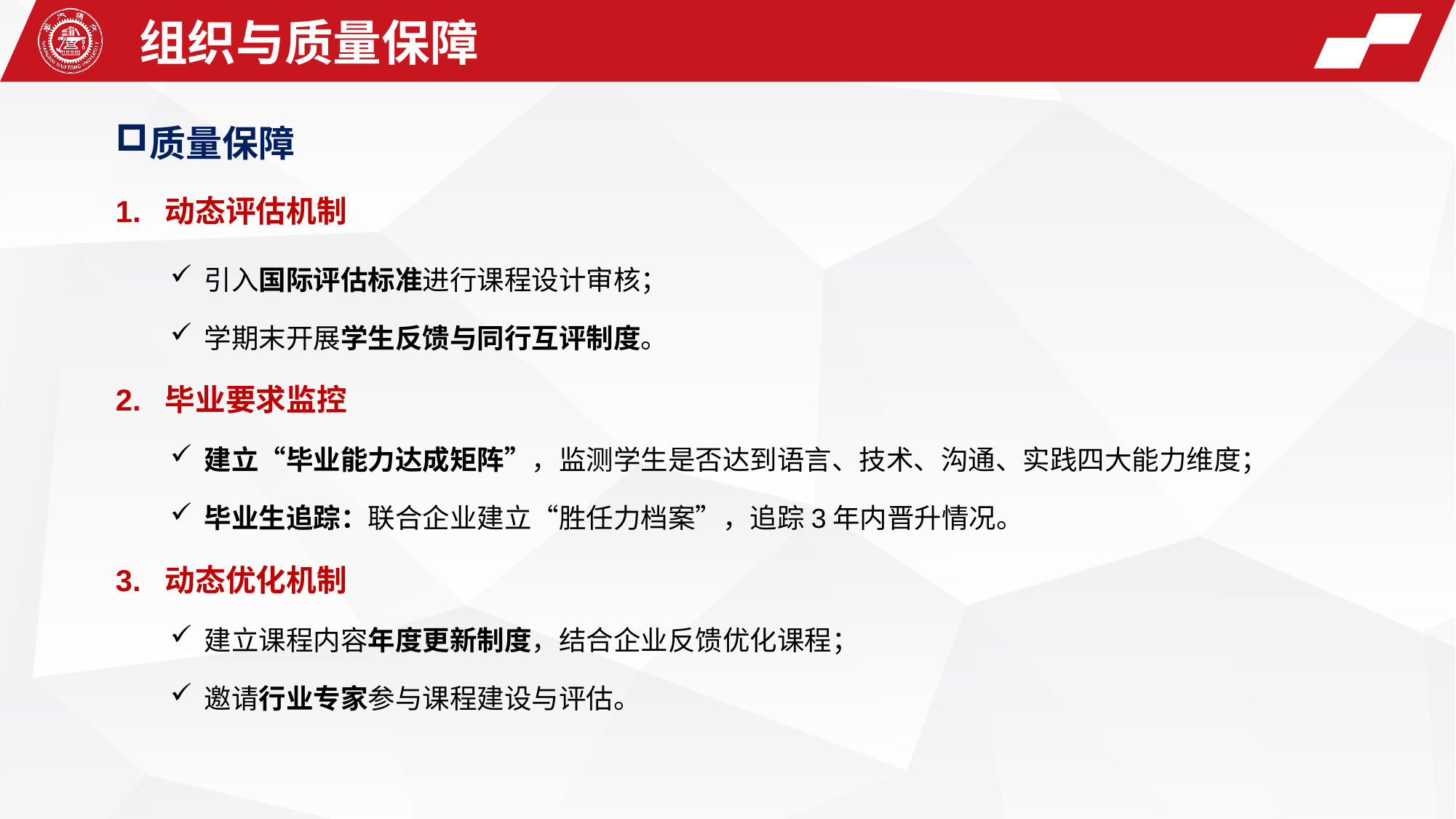

组织与质量保障
质量保障
1.  动态评估机制
引入国际评估标准进行课程设计审核；
学期末开展学生反馈与同行互评制度。
2.  毕业要求监控
建立“毕业能力达成矩阵”，监测学生是否达到语言、技术、沟通、实践四大能力维度；
毕业生追踪：联合企业建立“胜任力档案”，追踪3年内晋升情况。
3.  动态优化机制
建立课程内容年度更新制度，结合企业反馈优化课程；
邀请行业专家参与课程建设与评估。